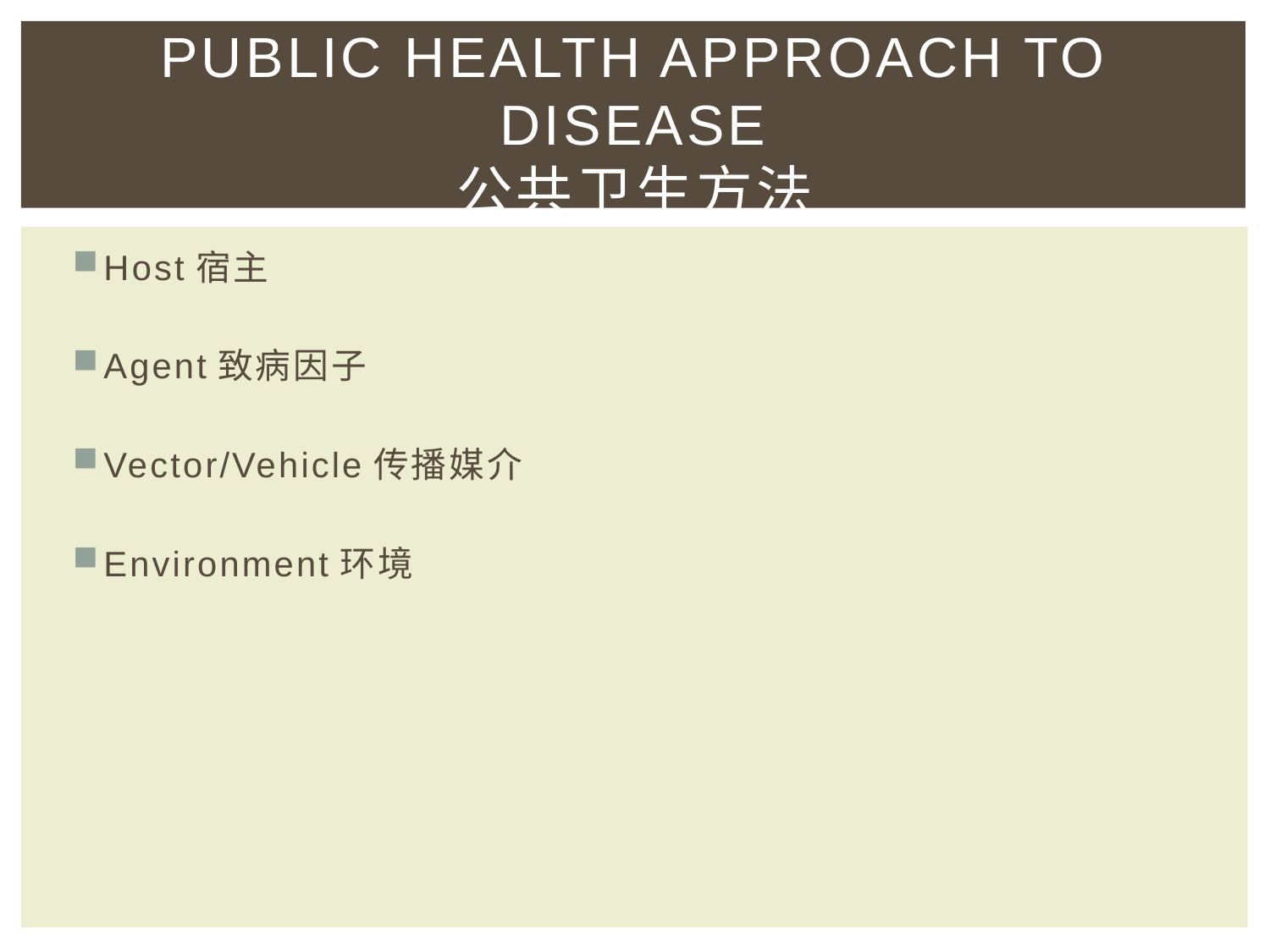

# Public Health Approach to Disease 公共卫生方法
Host宿主

Agent致病因子

Vector/Vehicle传播媒介

Environment环境